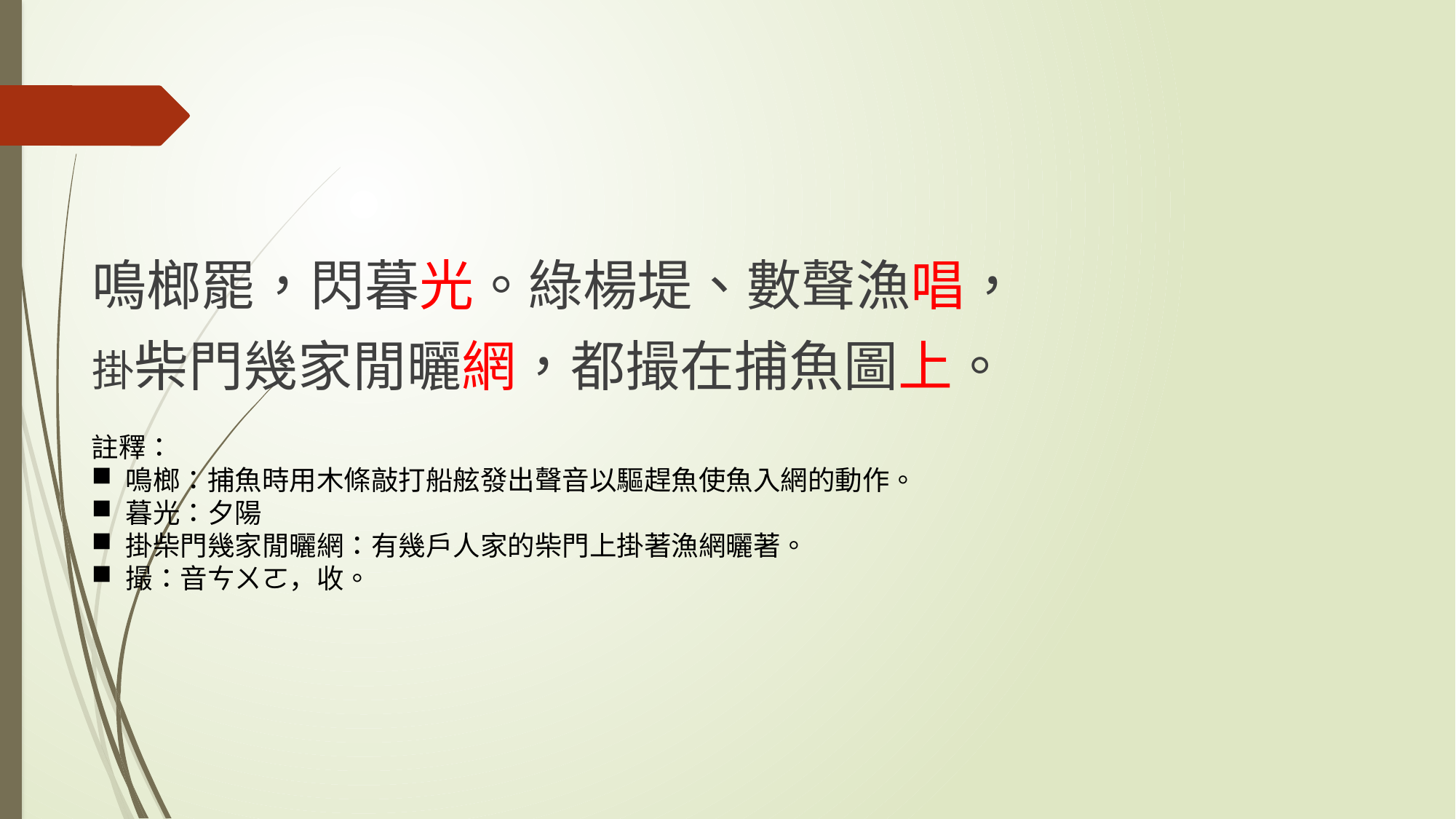

#
鳴榔罷，閃暮光。綠楊堤、數聲漁唱，
掛柴門幾家閒曬網，都撮在捕魚圖上。
註釋：
鳴榔：捕魚時用木條敲打船舷發出聲音以驅趕魚使魚入網的動作。
暮光：夕陽
掛柴門幾家閒曬網：有幾戶人家的柴門上掛著漁網曬著。
撮：音ㄘㄨㄛ，收。